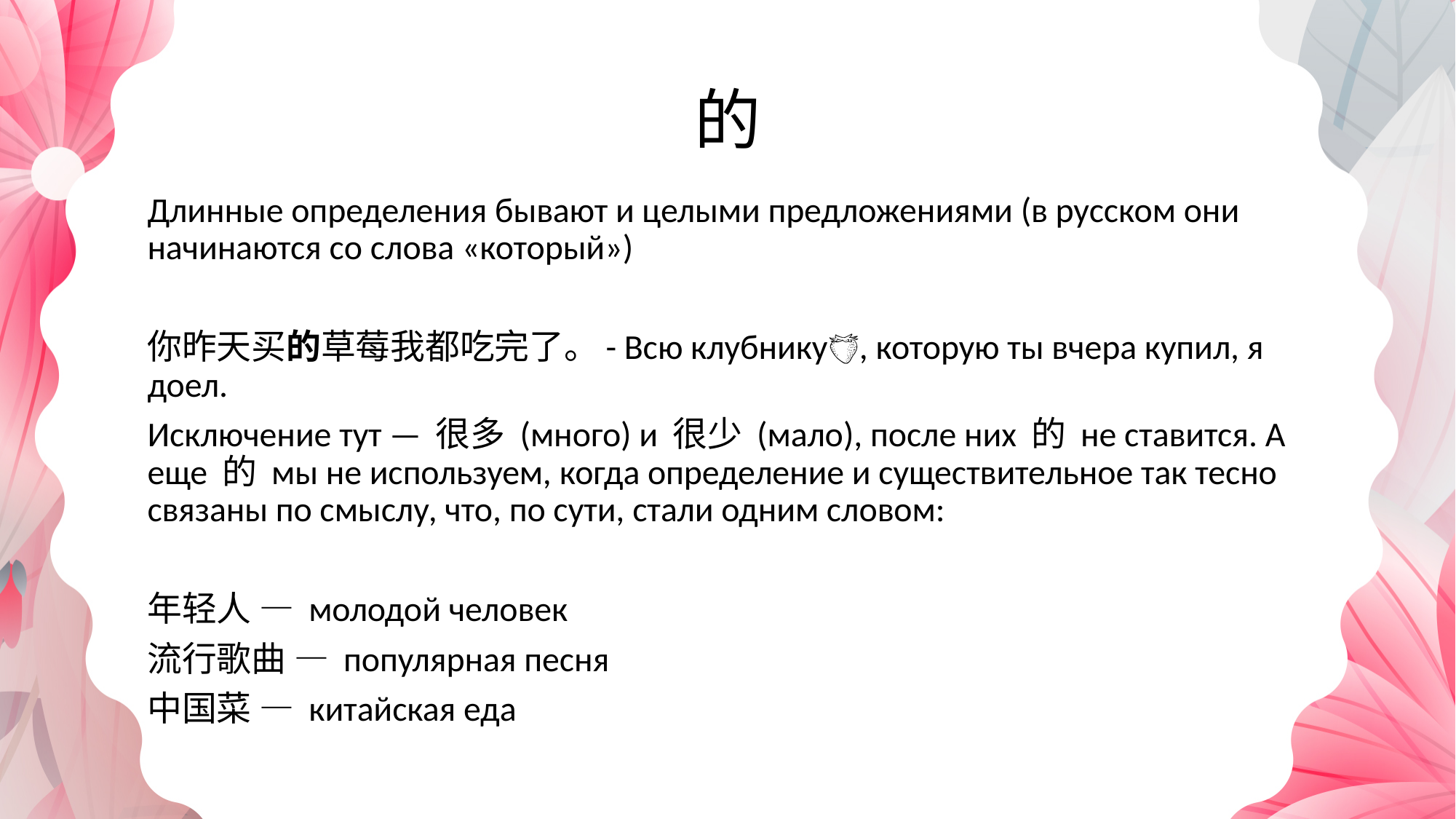

# 的
Длинные определения бывают и целыми предложениями (в русском они начинаются со слова «который»)

你昨天买的草莓我都吃完了。- Всю клубнику🍓, которую ты вчера купил, я доел.
Исключение тут — 很多 (много) и 很少 (мало), после них 的 не ставится. А еще 的 мы не используем, когда определение и существительное так тесно связаны по смыслу, что, по сути, стали одним словом:

年轻人 — молодой человек
流行歌曲 — популярная песня
中国菜 — китайская еда